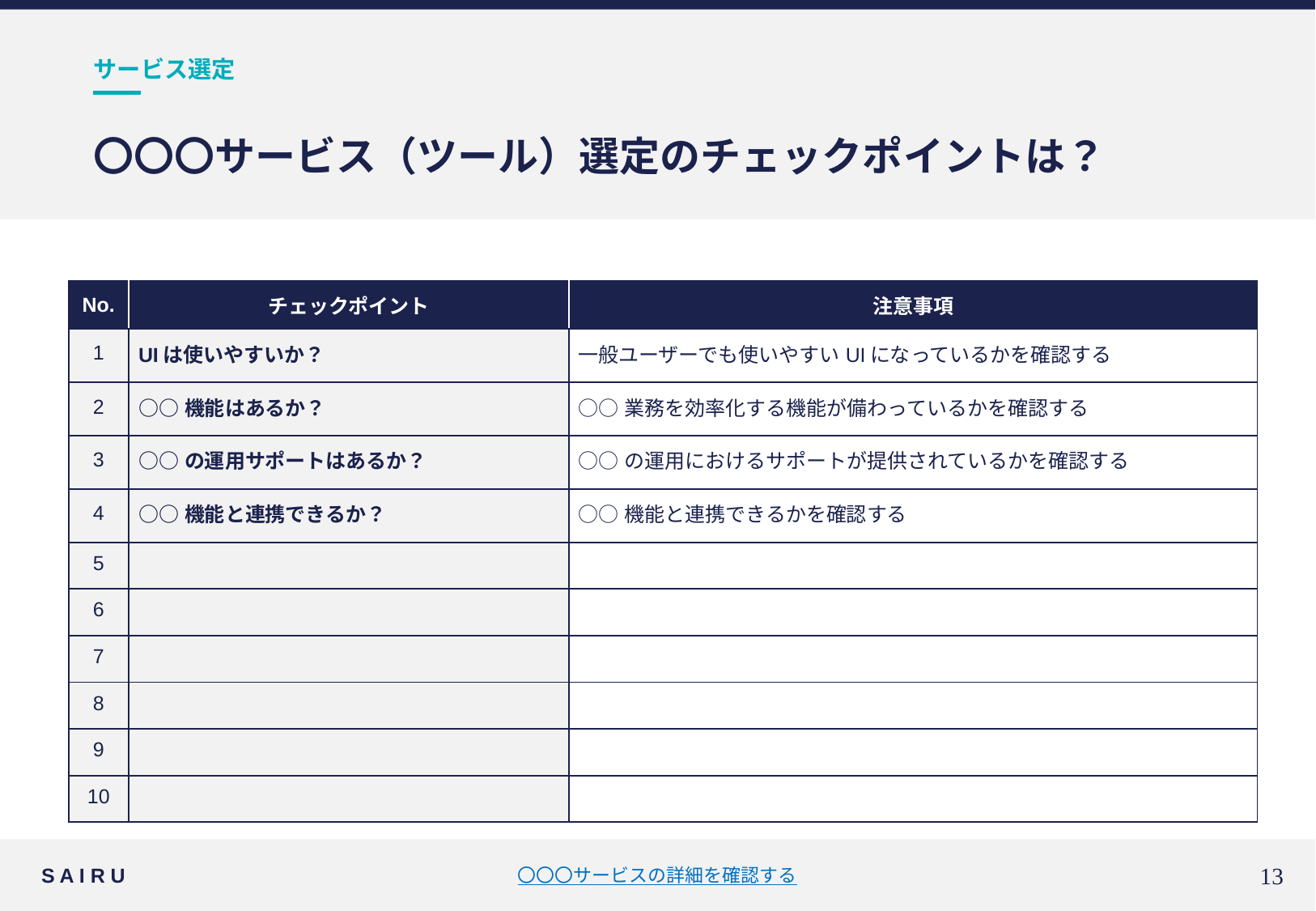

サービス選定
# 〇〇〇サービス（ツール）選定のチェックポイントは？
| No. | チェックポイント | 注意事項 |
| --- | --- | --- |
| 1 | UIは使いやすいか？ | 一般ユーザーでも使いやすいUIになっているかを確認する |
| 2 | ○○機能はあるか？ | ○○業務を効率化する機能が備わっているかを確認する |
| 3 | ○○の運用サポートはあるか？ | ○○の運用におけるサポートが提供されているかを確認する |
| 4 | ○○機能と連携できるか？ | ○○機能と連携できるかを確認する |
| 5 |  |  |
| 6 |  |  |
| 7 |  |  |
| 8 |  |  |
| 9 |  |  |
| 10 |  |  |
S A I R U
〇〇〇サービスの詳細を確認する
13